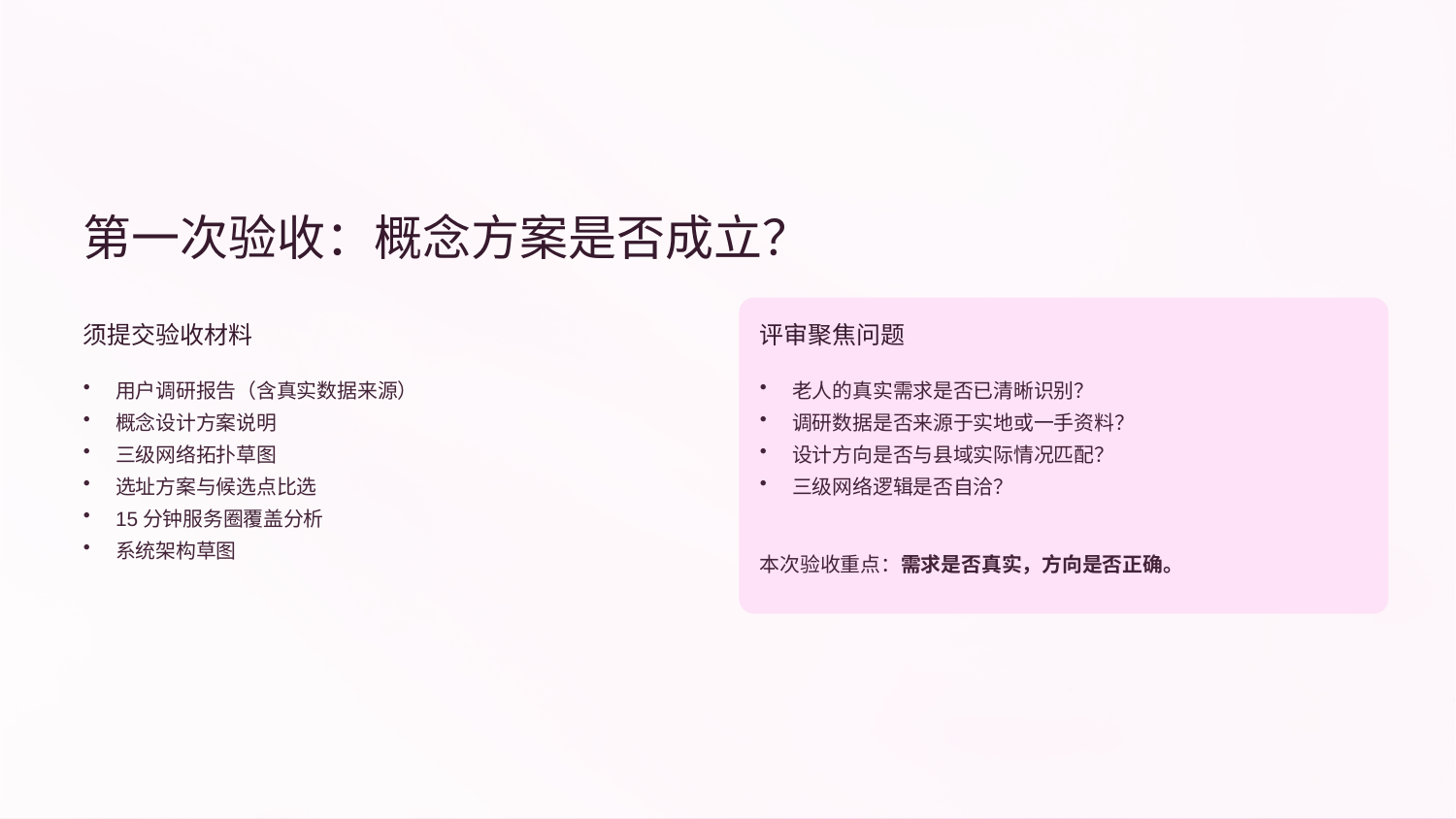

第一次验收：概念方案是否成立？

须提交验收材料
评审聚焦问题
用户调研报告（含真实数据来源）
概念设计方案说明
三级网络拓扑草图
选址方案与候选点比选
15分钟服务圈覆盖分析
系统架构草图
老人的真实需求是否已清晰识别？
调研数据是否来源于实地或一手资料？
设计方向是否与县域实际情况匹配？
三级网络逻辑是否自洽？
本次验收重点：需求是否真实，方向是否正确。